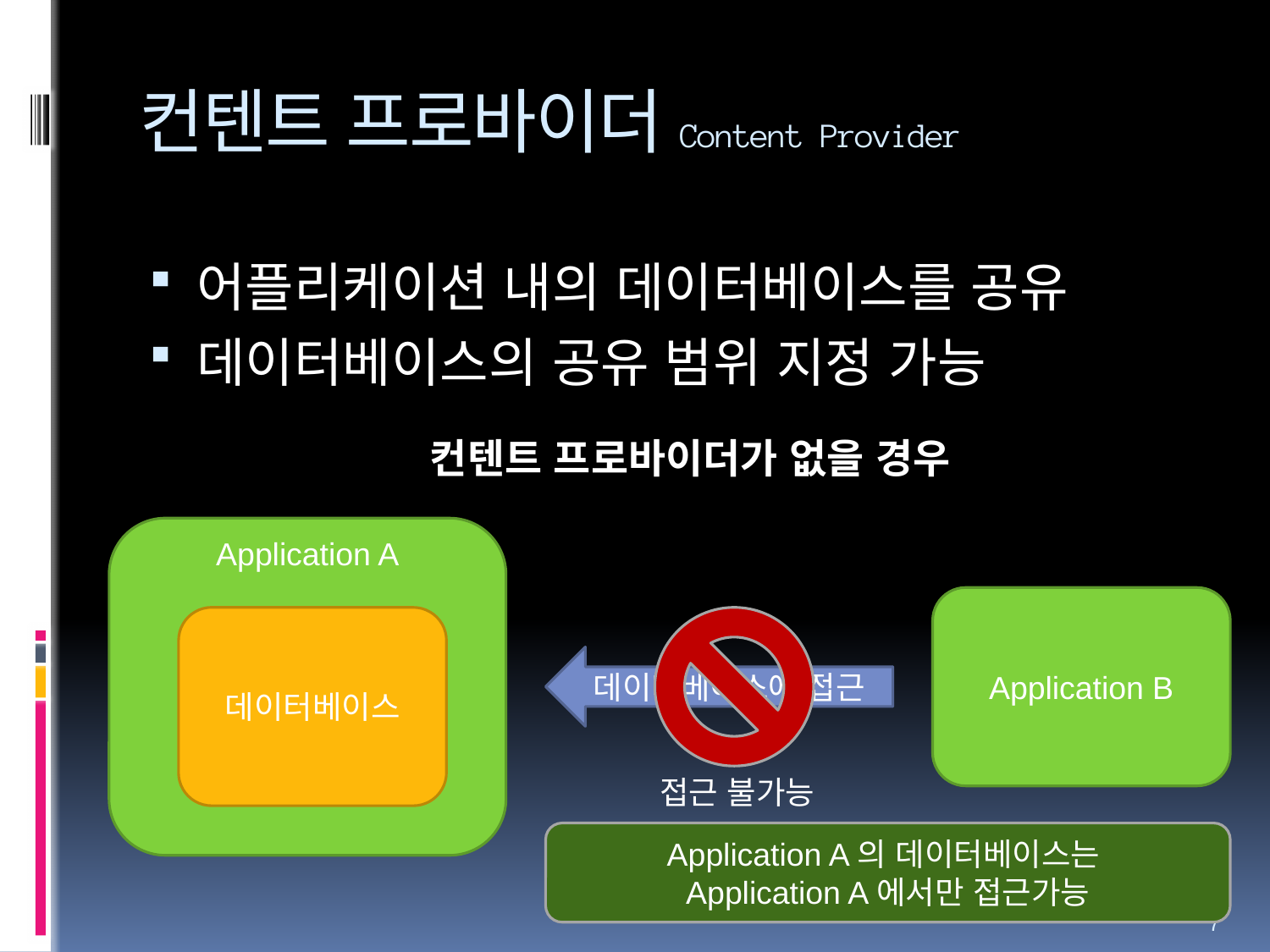

# 컨텐트 프로바이더Content Provider
어플리케이션 내의 데이터베이스를 공유
데이터베이스의 공유 범위 지정 가능
컨텐트 프로바이더가 없을 경우
Application A

Application B
데이터베이스

데이터베이스에 접근
접근 불가능
Application A의 데이터베이스는
Application A에서만 접근가능
7